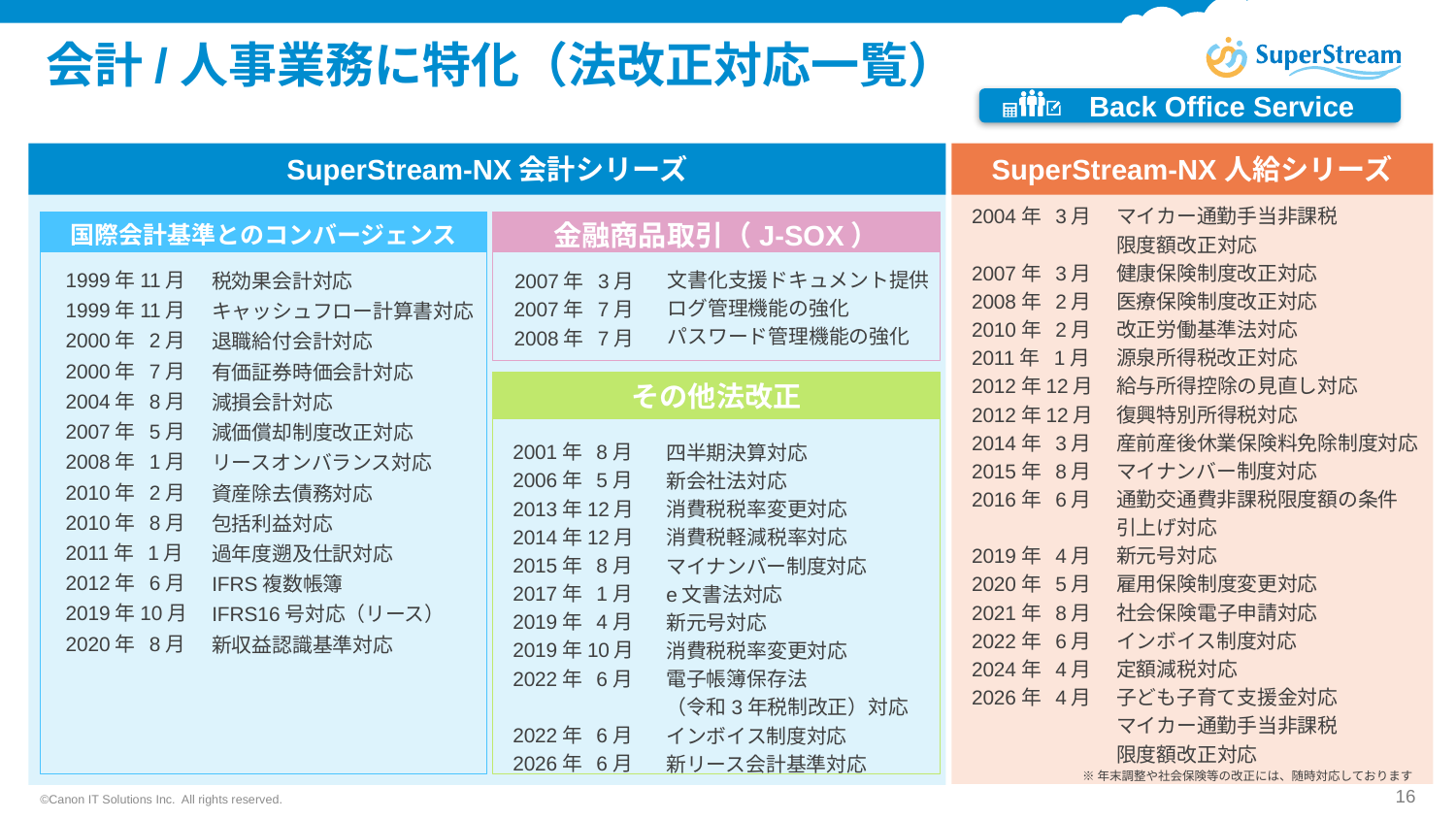

# 会計/人事業務に特化（法改正対応一覧）
　　Back Office Service

SuperStream-NX会計シリーズ
SuperStream-NX人給シリーズ

 2004年  3月

 2007年  3月
 2008年  2月
 2010年  2月
 2011年  1月
 2012年12月
 2012年12月
 2014年  3月
 2015年  8月
 2016年  6月

 2019年  4月
 2020年  5月
 2021年  8月
 2022年  6月
 2024年  4月
 2026年  4月
マイカー通勤手当非課税
限度額改正対応
健康保険制度改正対応
医療保険制度改正対応
改正労働基準法対応
源泉所得税改正対応
給与所得控除の見直し対応
復興特別所得税対応
産前産後休業保険料免除制度対応
マイナンバー制度対応
通勤交通費非課税限度額の条件
引上げ対応
新元号対応
雇用保険制度変更対応
社会保険電子申請対応
インボイス制度対応
定額減税対応
子ども子育て支援金対応
マイカー通勤手当非課税
限度額改正対応
国際会計基準とのコンバージェンス
金融商品取引（J-SOX）

 1999年11月
 1999年11月
 2000年  2月
 2000年  7月
 2004年  8月
 2007年  5月
 2008年  1月
 2010年  2月
 2010年  8月
 2011年  1月
 2012年  6月
 2019年10月
 2020年  8月
 2007年  3月
 2007年  7月
 2008年  7月
文書化支援ドキュメント提供
ログ管理機能の強化
パスワード管理機能の強化
税効果会計対応
キャッシュフロー計算書対応
退職給付会計対応
有価証券時価会計対応
減損会計対応
減価償却制度改正対応
リースオンバランス対応
資産除去債務対応
包括利益対応
過年度遡及仕訳対応
IFRS複数帳簿
IFRS16号対応（リース）
新収益認識基準対応
その他法改正

 2001年  8月
 2006年  5月
 2013年12月
 2014年12月
 2015年  8月
 2017年  1月
 2019年  4月
 2019年10月
 2022年  6月

 2022年  6月
 2026年  6月

四半期決算対応
新会社法対応
消費税税率変更対応
消費税軽減税率対応
マイナンバー制度対応
e文書法対応
新元号対応
消費税税率変更対応
電子帳簿保存法
（令和3年税制改正）対応
インボイス制度対応
新リース会計基準対応
※年末調整や社会保険等の改正には、随時対応しております
©Canon IT Solutions Inc.  All rights reserved.
16